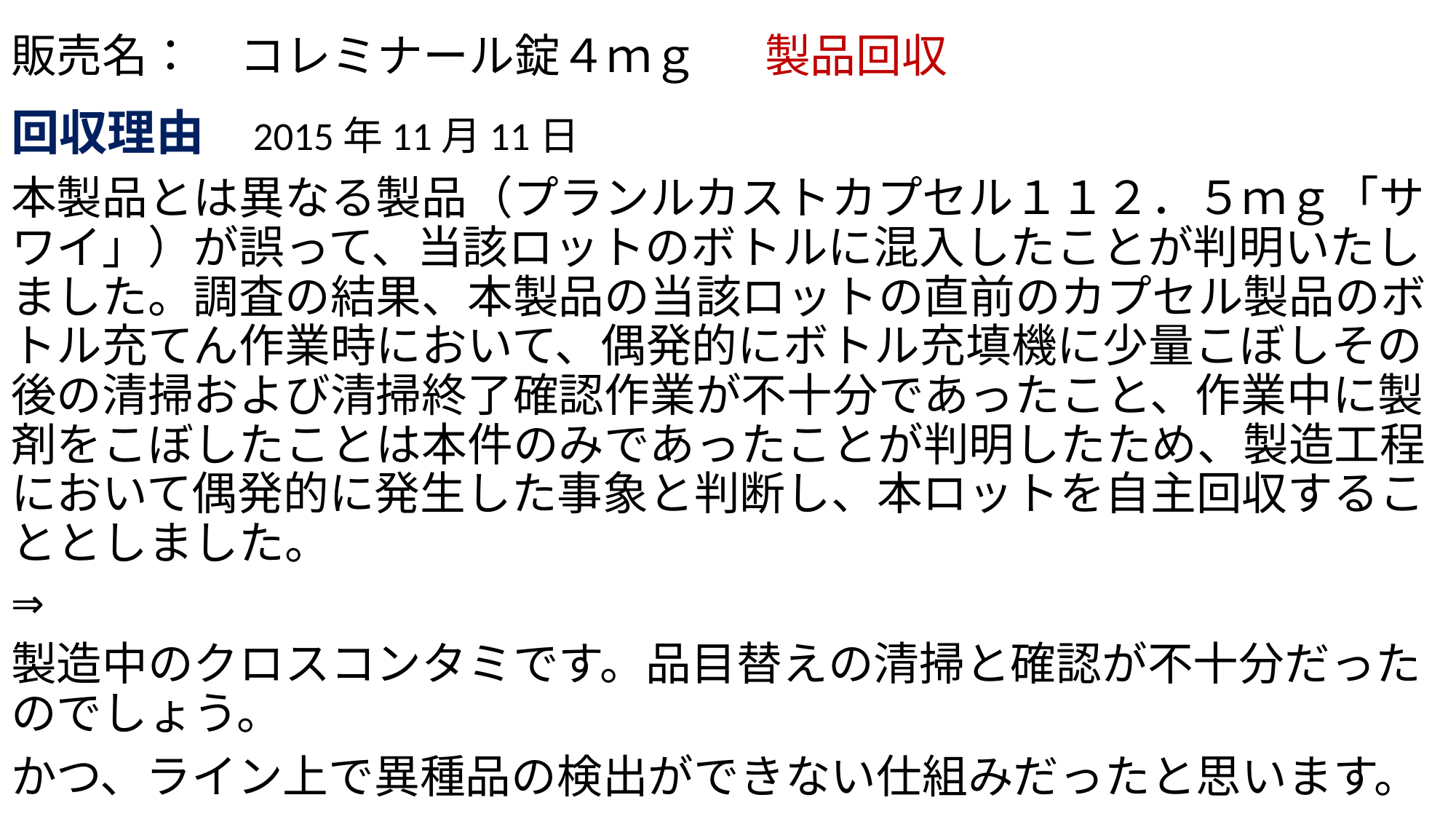

# 販売名：　コレミナール錠４ｍｇ 　 製品回収
回収理由　2015年11月11日
本製品とは異なる製品（プランルカストカプセル１１２．５ｍｇ「サワイ」）が誤って、当該ロットのボトルに混入したことが判明いたしました。調査の結果、本製品の当該ロットの直前のカプセル製品のボトル充てん作業時において、偶発的にボトル充填機に少量こぼしその後の清掃および清掃終了確認作業が不十分であったこと、作業中に製剤をこぼしたことは本件のみであったことが判明したため、製造工程において偶発的に発生した事象と判断し、本ロットを自主回収することとしました。
⇒
製造中のクロスコンタミです。品目替えの清掃と確認が不十分だったのでしょう。
かつ、ライン上で異種品の検出ができない仕組みだったと思います。